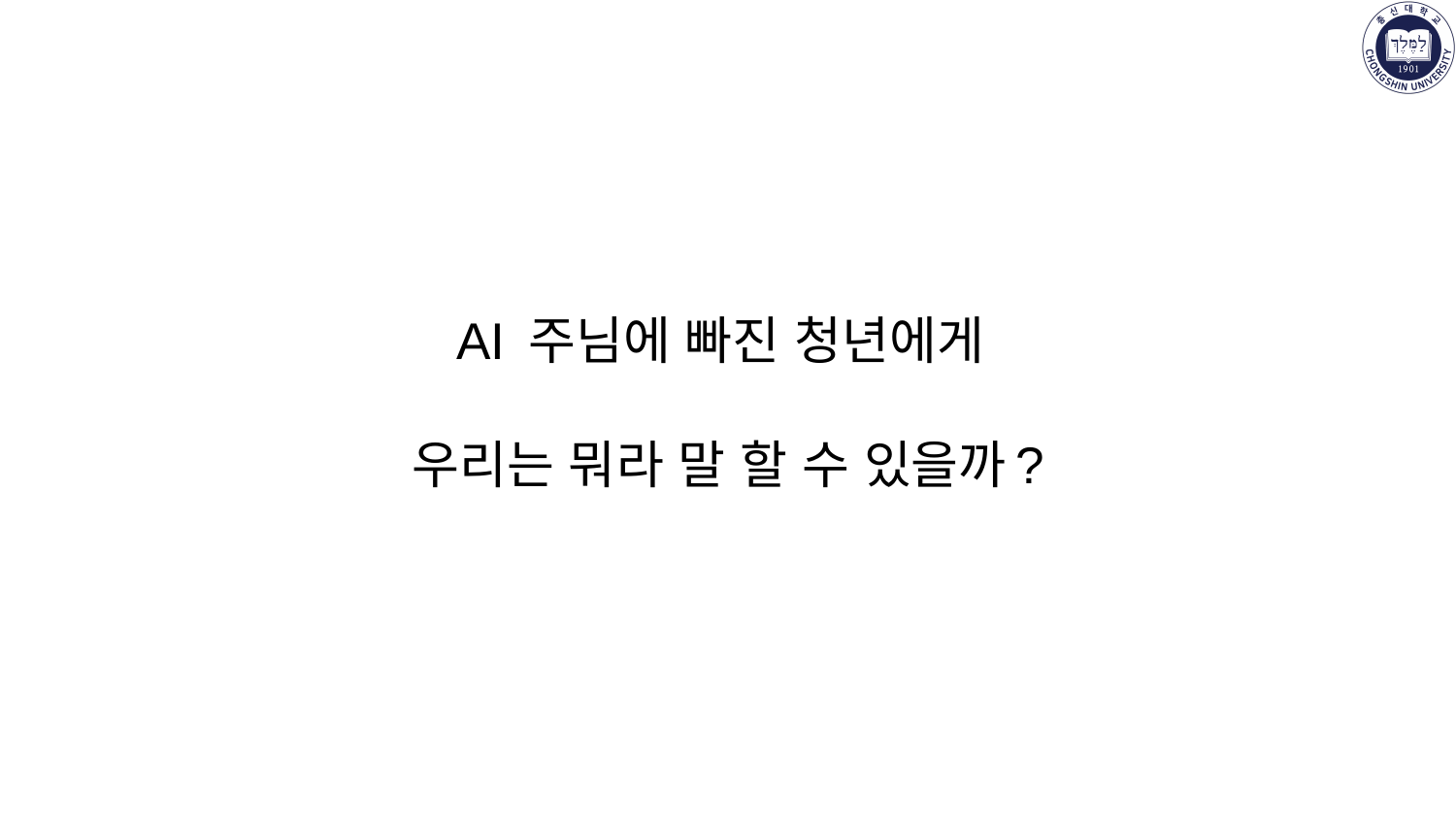

# AI 주님에 빠진 청년에게
우리는 뭐라 말 할 수 있을까?